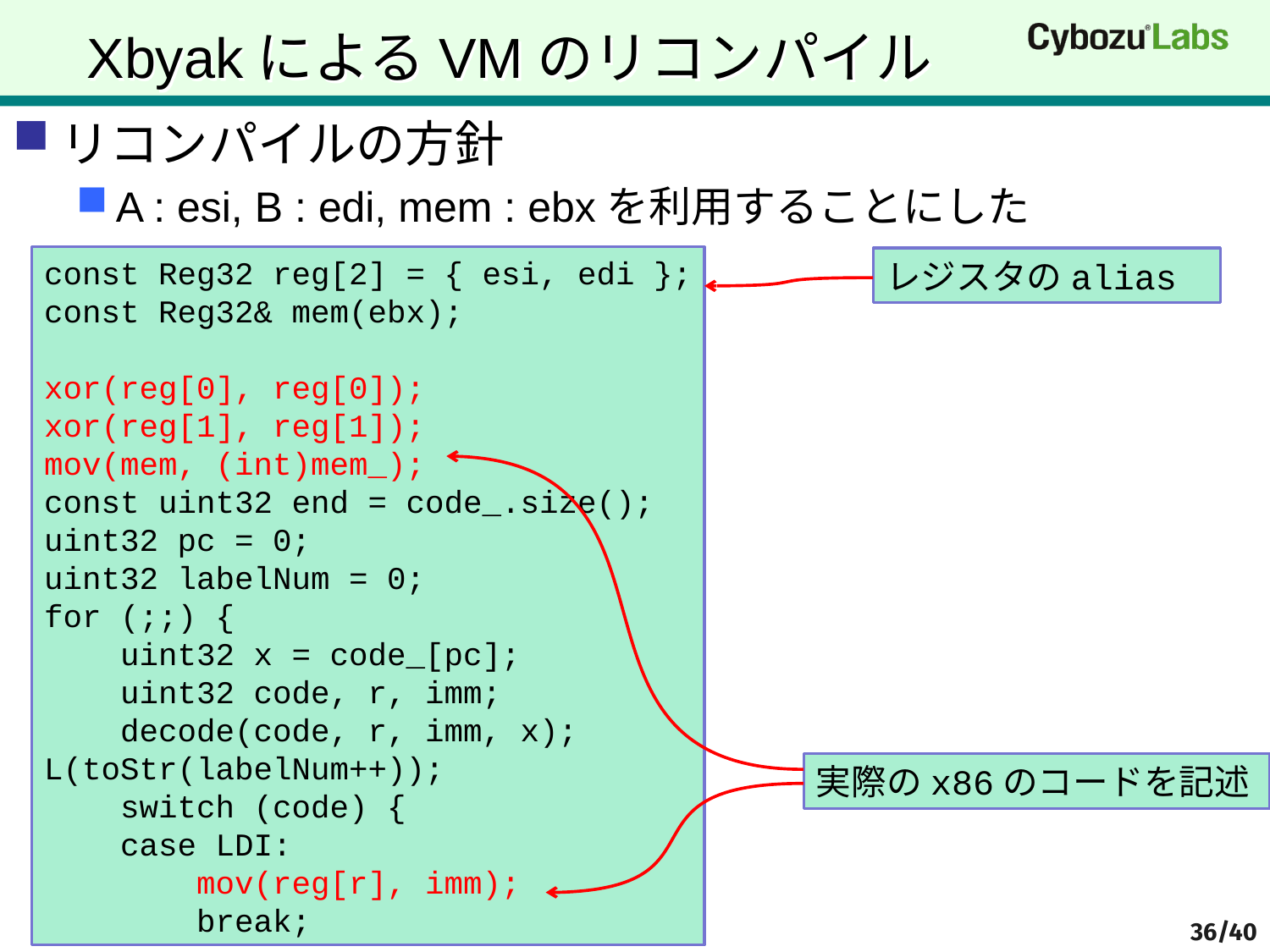

# XbyakによるVMのリコンパイル
リコンパイルの方針
A : esi, B : edi, mem : ebxを利用することにした
const Reg32 reg[2] = { esi, edi };
const Reg32& mem(ebx);

xor(reg[0], reg[0]);
xor(reg[1], reg[1]);
mov(mem, (int)mem_);
const uint32 end = code_.size();
uint32 pc = 0;
uint32 labelNum = 0;
for (;;) {
    uint32 x = code_[pc];
    uint32 code, r, imm;
    decode(code, r, imm, x);
L(toStr(labelNum++));
    switch (code) {
    case LDI:
        mov(reg[r], imm);
        break;
レジスタのalias
実際のx86のコードを記述

36/40